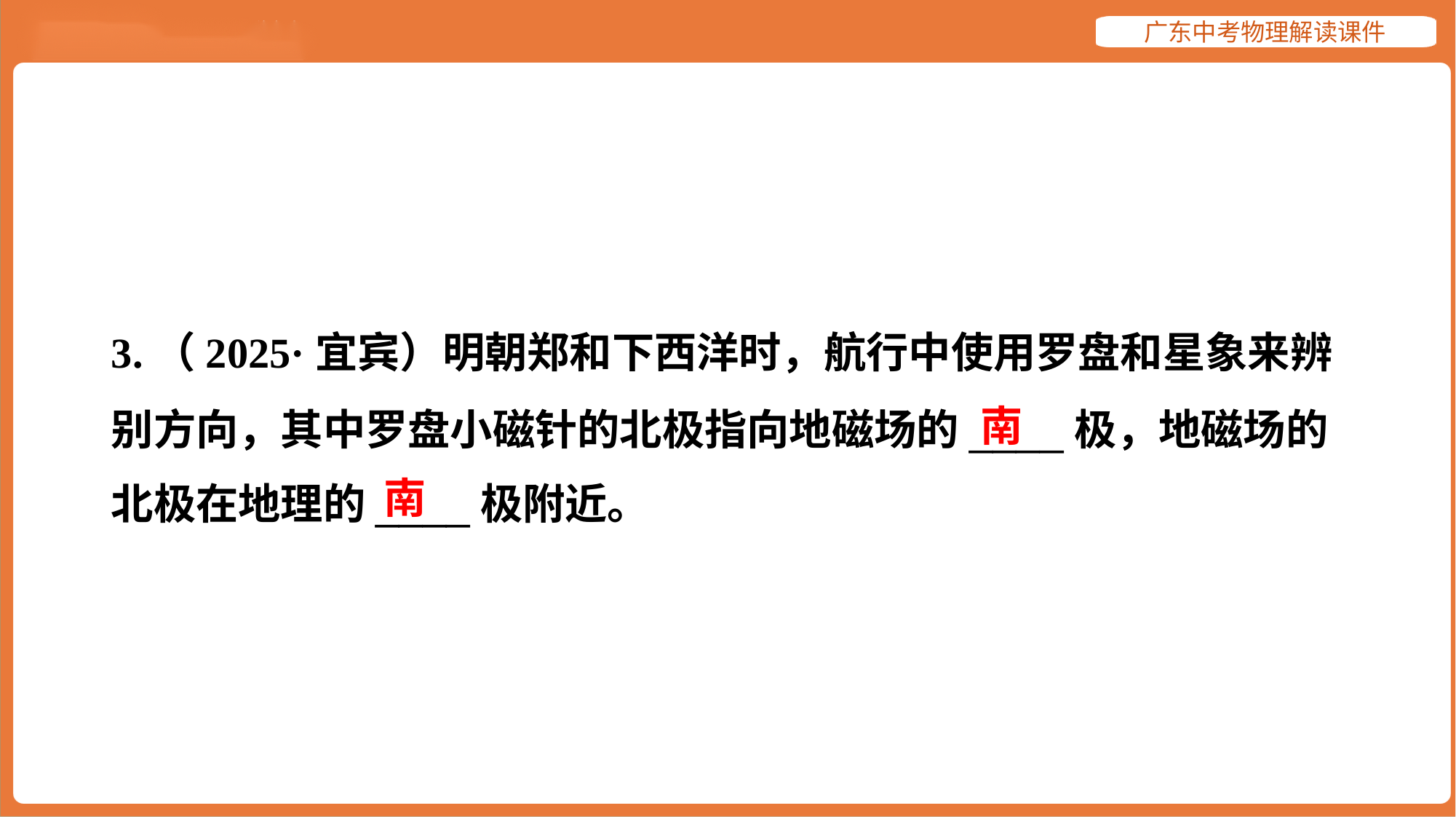

3.（2025·宜宾）明朝郑和下西洋时，航行中使用罗盘和星象来辨
别方向，其中罗盘小磁针的北极指向地磁场的____极，地磁场的
北极在地理的____极附近。
南
南